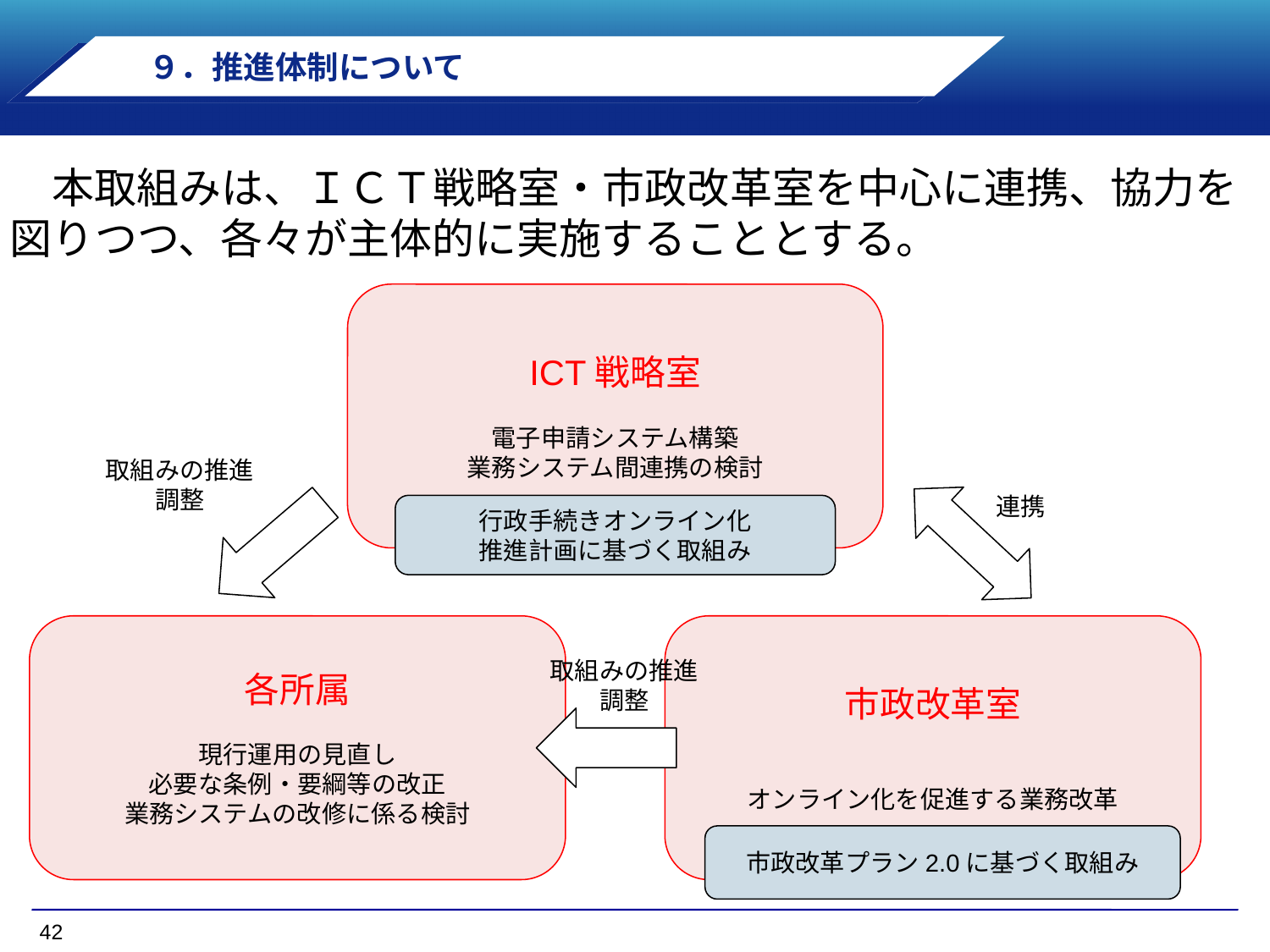

９．推進体制について
　本取組みは、ＩＣＴ戦略室・市政改革室を中心に連携、協力を図りつつ、各々が主体的に実施することとする。
ICT戦略室

電子申請システム構築
業務システム間連携の検討
取組みの推進
調整
連携
行政手続きオンライン化
推進計画に基づく取組み

各所属

現行運用の見直し
必要な条例・要綱等の改正
業務システムの改修に係る検討
市政改革室

オンライン化を促進する業務改革
取組みの推進
調整

市政改革プラン2.0に基づく取組み